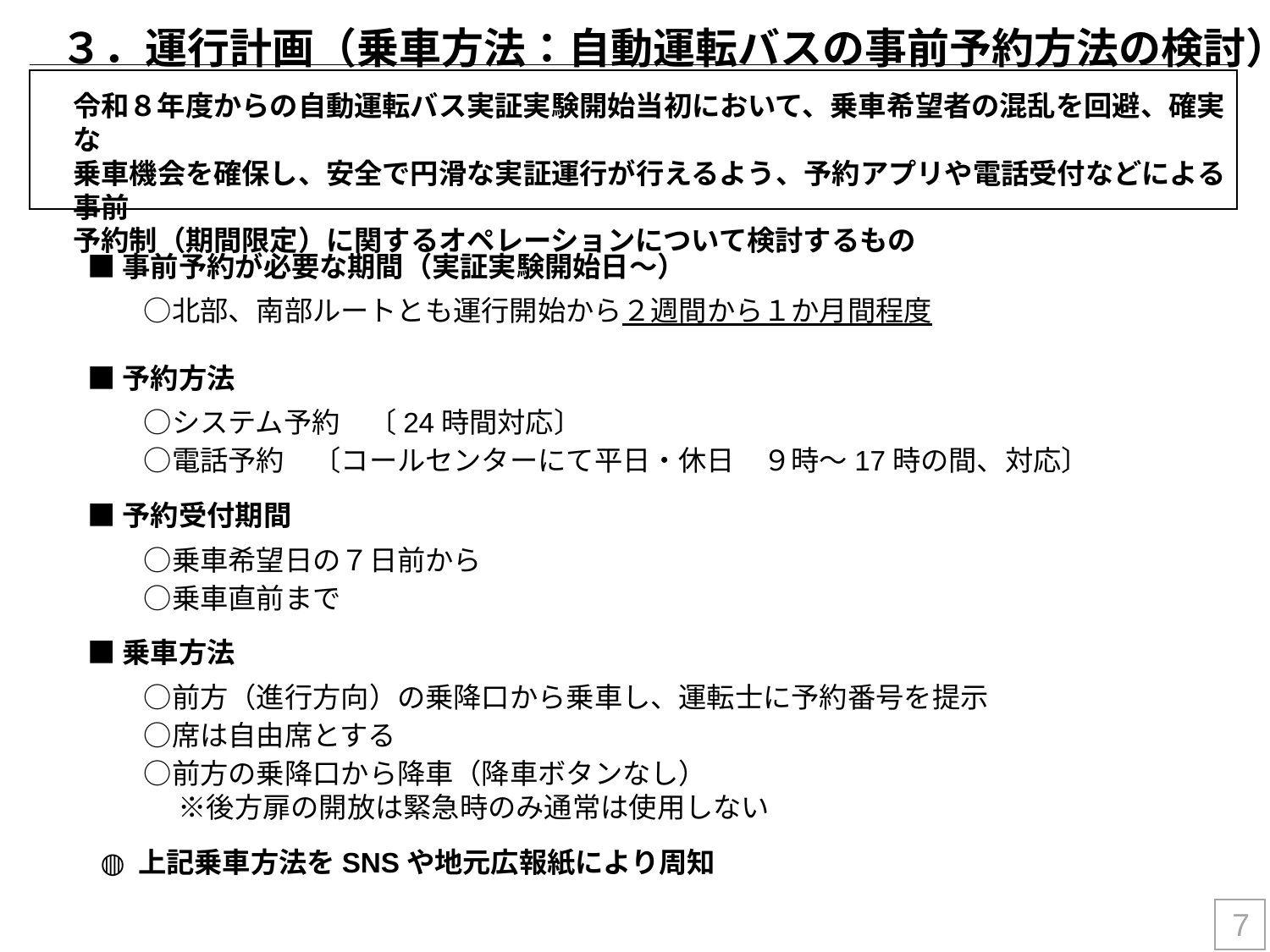

３．運行計画（乗車方法：自動運転バスの事前予約方法の検討）

令和８年度からの自動運転バス実証実験開始当初において、乗車希望者の混乱を回避、確実な
乗⾞機会を確保し、安全で円滑な実証運⾏が行えるよう、予約アプリや電話受付などによる事前
予約制（期間限定）に関するオペレーションについて検討するもの
■事前予約が必要な期間（実証実験開始日～）

　　○北部、南部ルートとも運行開始から２週間から１か月間程度

■予約方法

　　○システム予約　〔24時間対応〕

　　○電話予約　〔コールセンターにて平日・休日　９時～17時の間、対応〕

■予約受付期間

　　○乗車希望日の７日前から

　　○乗車直前まで

■乗車方法

　　○前方（進行方向）の乗降口から乗車し、運転士に予約番号を提示

　　○席は自由席とする

　　○前方の乗降口から降車（降車ボタンなし）
　　　 ※後方扉の開放は緊急時のみ通常は使用しない

  ◍ 上記乗車方法をSNSや地元広報紙により周知
 7